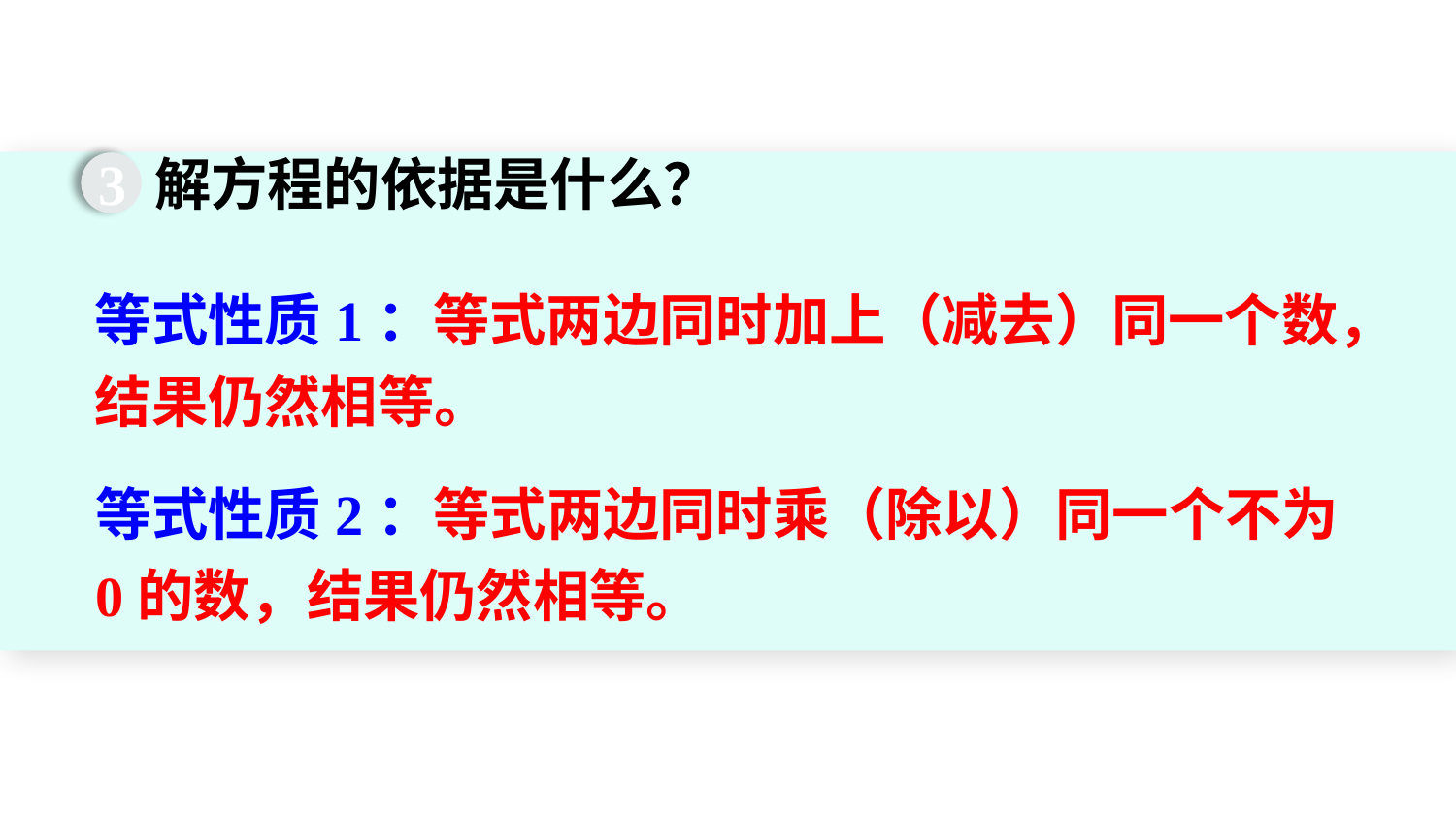

3 解方程的依据是什么？

等式性质1：等式两边同时加上（减去）同一个数，结果仍然相等。
等式性质2：等式两边同时乘（除以）同一个不为0的数，结果仍然相等。